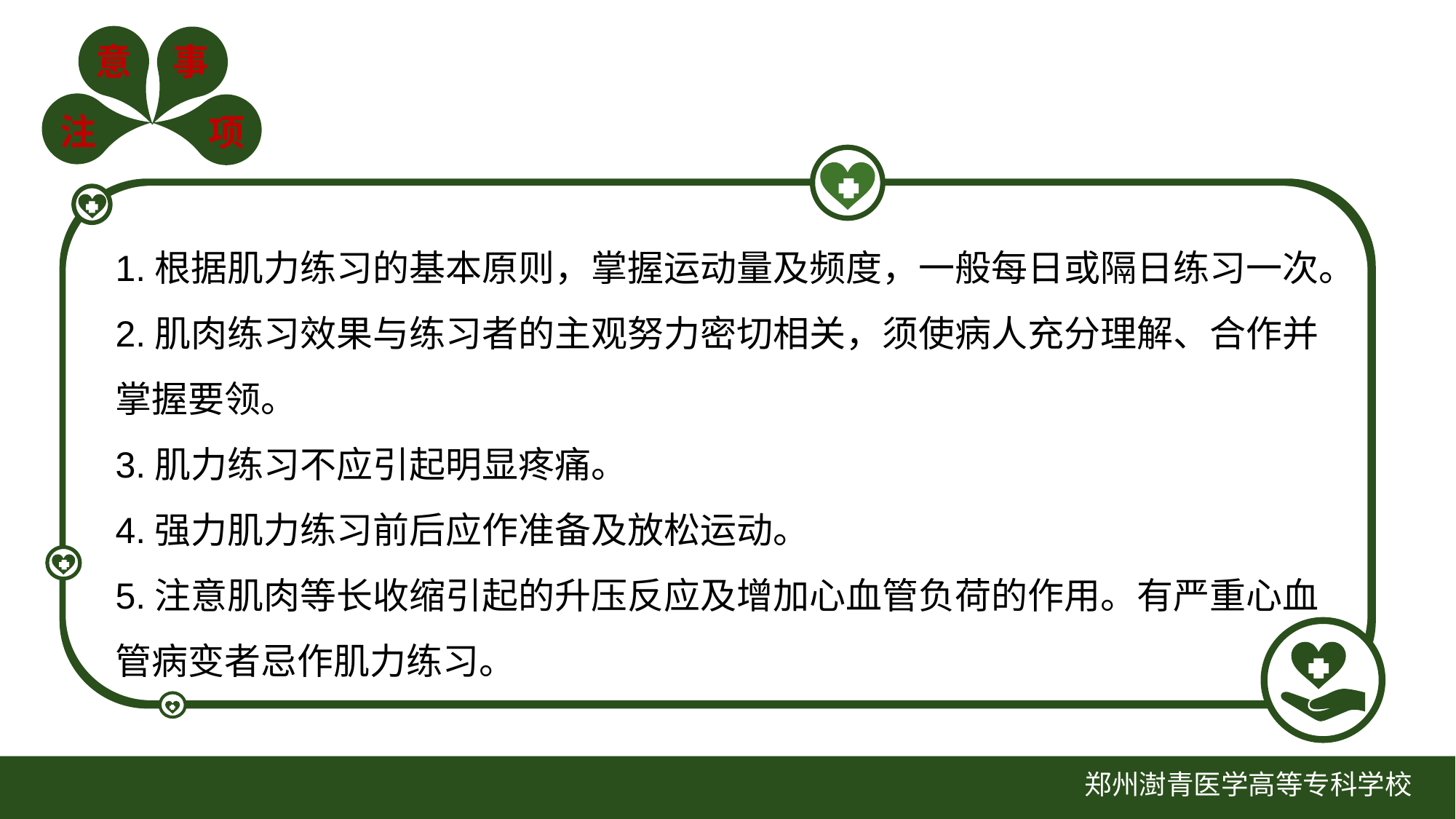

1.根据肌力练习的基本原则，掌握运动量及频度，一般每日或隔日练习一次。
2.肌肉练习效果与练习者的主观努力密切相关，须使病人充分理解、合作并掌握要领。
3.肌力练习不应引起明显疼痛。
4.强力肌力练习前后应作准备及放松运动。
5.注意肌肉等长收缩引起的升压反应及增加心血管负荷的作用。有严重心血管病变者忌作肌力练习。
郑州澍青医学高等专科学校